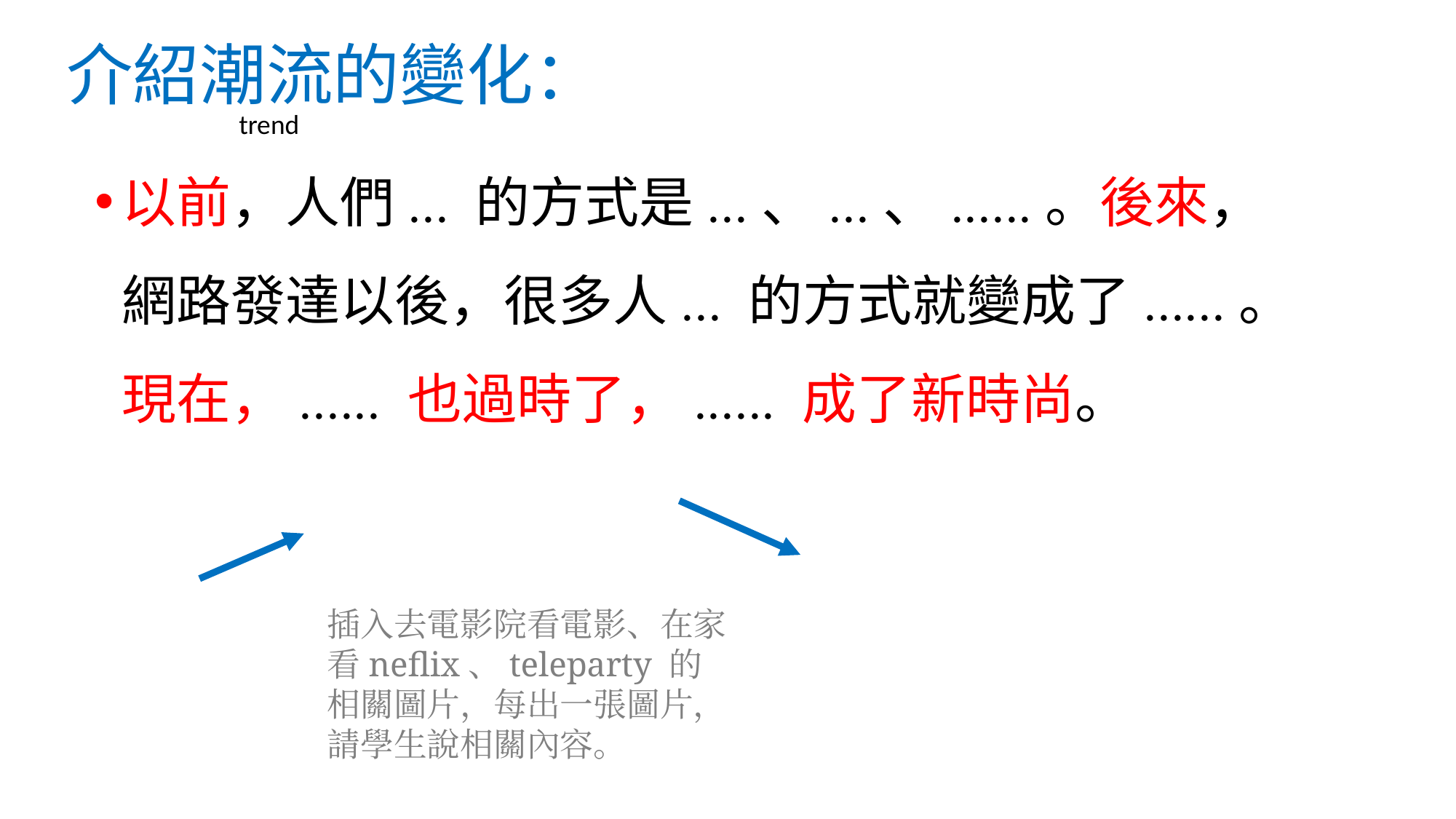

# 介紹潮流的變化：
trend
以前，人們... 的方式是...、...、......。後來，網路發達以後，很多人... 的方式就變成了......。現在，...... 也過時了，...... 成了新時尚。
插入去電影院看電影、在家看neflix、teleparty 的相關圖片，每出一張圖片，請學生說相關內容。